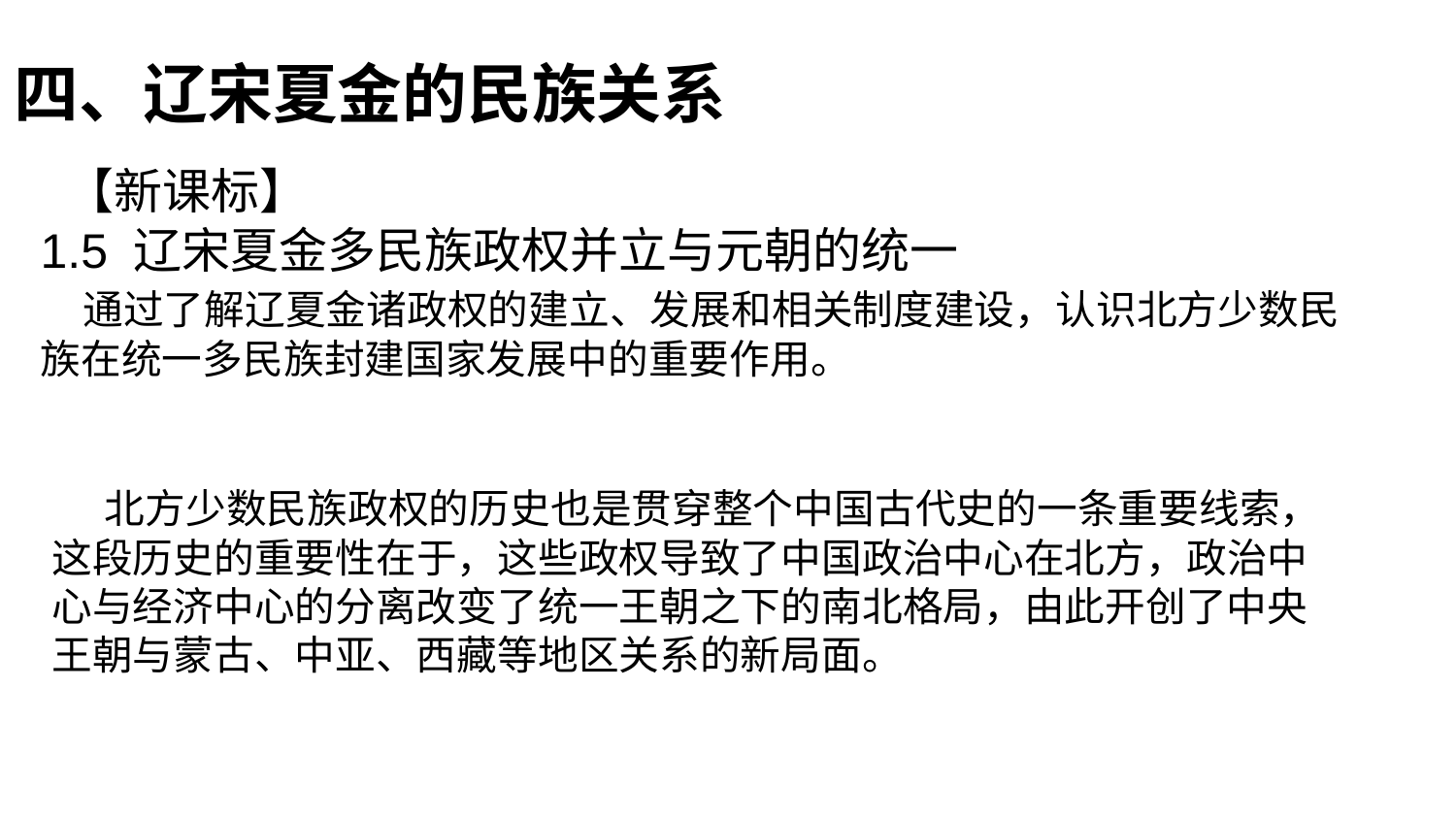

四、辽宋夏金的民族关系
 【新课标】
1.5 辽宋夏金多民族政权并立与元朝的统一
   通过了解辽夏金诸政权的建立、发展和相关制度建设，认识北方少数民族在统一多民族封建国家发展中的重要作用。

    北方少数民族政权的历史也是贯穿整个中国古代史的一条重要线索，这段历史的重要性在于，这些政权导致了中国政治中心在北方，政治中心与经济中心的分离改变了统一王朝之下的南北格局，由此开创了中央王朝与蒙古、中亚、西藏等地区关系的新局面。